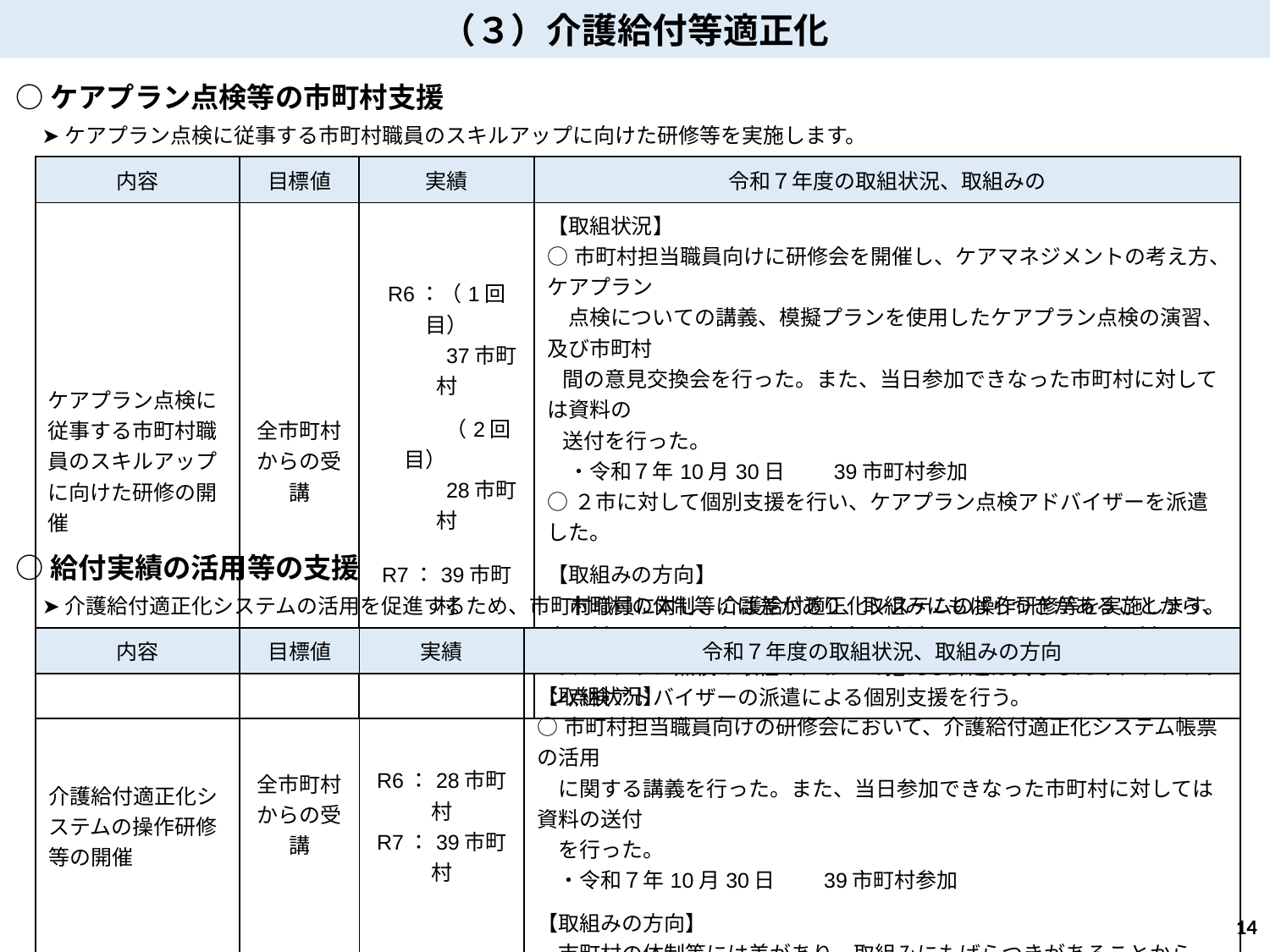

（３）介護給付等適正化
○ケアプラン点検等の市町村支援
➤ケアプラン点検に従事する市町村職員のスキルアップに向けた研修等を実施します。
| 内容 | 目標値 | 実績 | 令和７年度の取組状況、取組みの |
| --- | --- | --- | --- |
| ケアプラン点検に従事する市町村職員のスキルアップに向けた研修の開催 | 全市町村からの受講 | R6：（1回目） 　　　37市町村 　　　（2回目）　　 　　　28市町村 R7：39市町村 | 【取組状況】 ○市町村担当職員向けに研修会を開催し、ケアマネジメントの考え方、ケアプラン 　点検についての講義、模擬プランを使用したケアプラン点検の演習、及び市町村 間の意見交換会を行った。また、当日参加できなった市町村に対しては資料の 送付を行った。 　・令和７年10月30日　　39市町村参加 ○２市に対して個別支援を行い、ケアプラン点検アドバイザーを派遣した。 【取組みの方向】 　市町村の体制等には差があり、取組みにもばらつきがあることから、市町村のニーズに合った研修内容を検討していく。また、市町村によってケアプラン点検の取組みにおいて抱える課題は異なるため、ケアプラン点検アドバイザーの派遣による個別支援を行う。 |
○給付実績の活用等の支援
➤介護給付適正化システムの活用を促進するため、市町村職員に対し、介護給付適正化システムの操作研修等を実施します。
| 内容 | 目標値 | 実績 | 令和７年度の取組状況、取組みの方向 |
| --- | --- | --- | --- |
| 介護給付適正化システムの操作研修等の開催 | 全市町村からの受講 | R6：28市町村 R7：39市町村 | 【取組状況】 ○市町村担当職員向けの研修会において、介護給付適正化システム帳票の活用 　に関する講義を行った。また、当日参加できなった市町村に対しては資料の送付 　を行った。 　・令和７年10月30日　　39市町村参加 【取組みの方向】 　市町村の体制等には差があり、取組みにもばらつきがあることから、大阪府国民健康保険団体連合会と連携し、市町村のニーズに合った研修内容を検討していく。 |
14